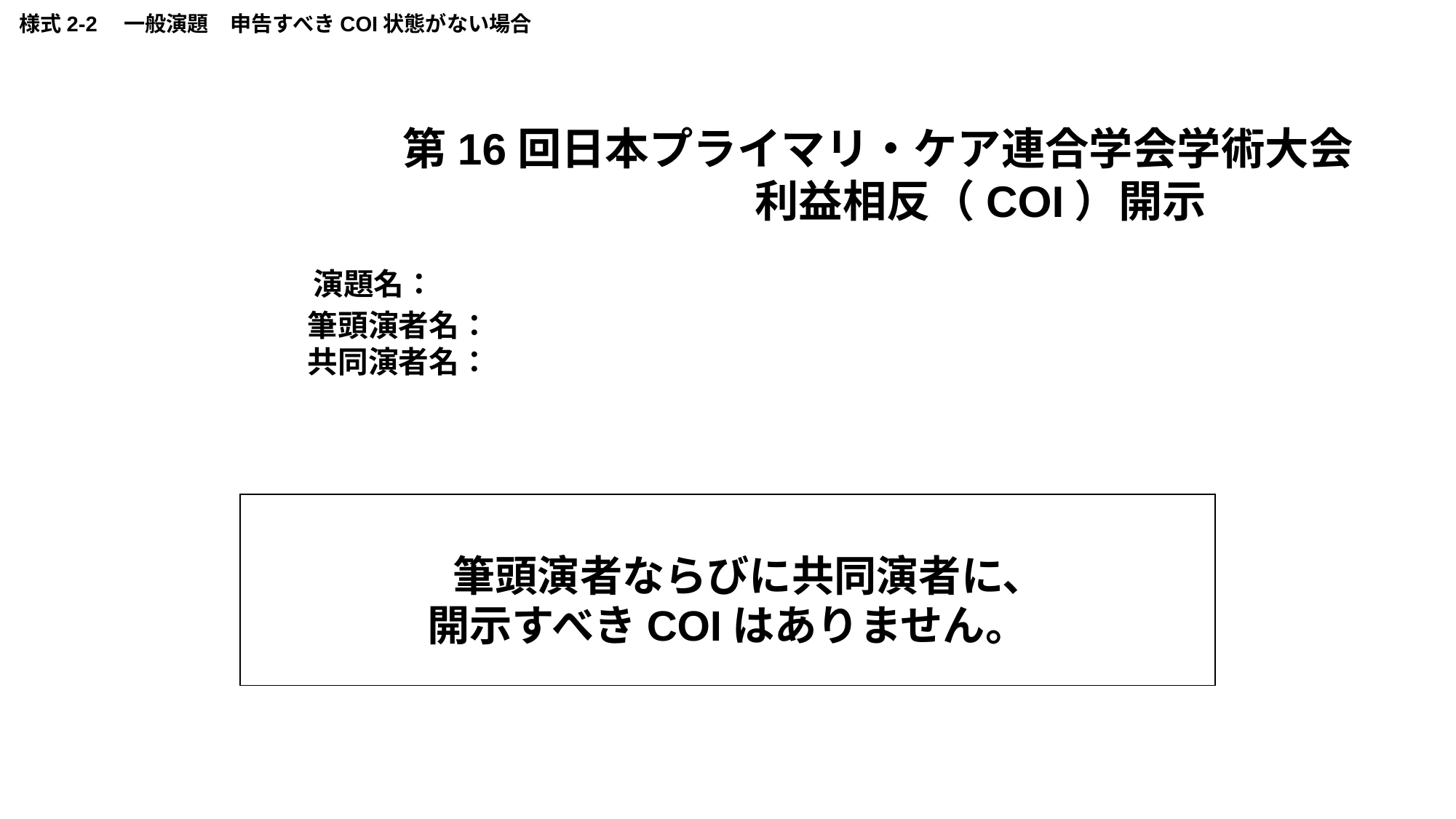

様式2-2　一般演題　申告すべきCOI状態がない場合
# 第16回日本プライマリ・ケア連合学会学術大会 　　　　　　　　　　　　　　　利益相反（COI）開示 　　　　演題名： 　　　　　　　筆頭演者名： 　　　　　　　共同演者名：

　筆頭演者ならびに共同演者に、
開示すべきCOIはありません。